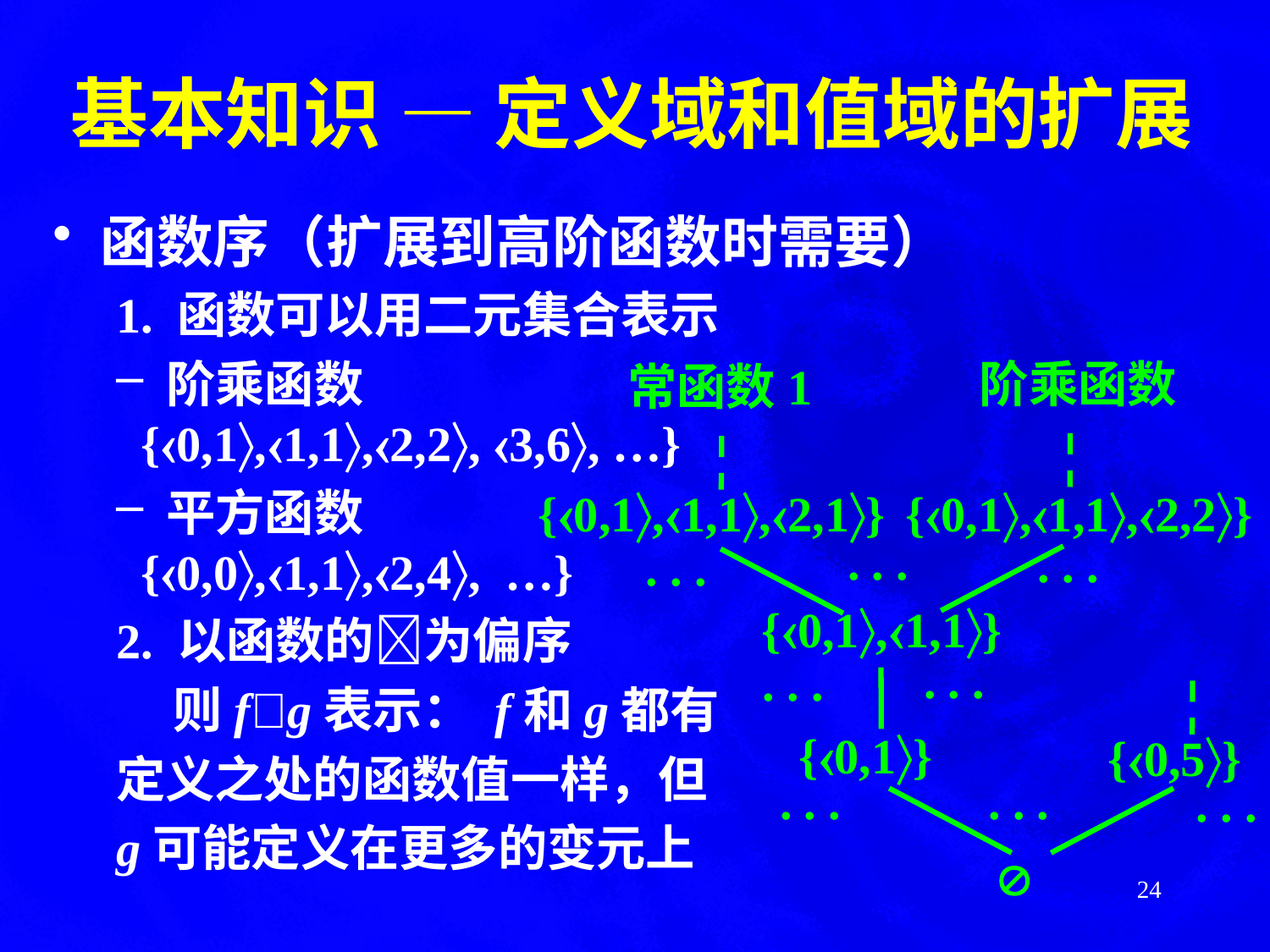

基本知识 — 定义域和值域的扩展
函数序（扩展到高阶函数时需要）
1. 函数可以用二元集合表示
 阶乘函数
  {〈0,1〉,〈1,1〉,〈2,2〉, 〈3,6〉, …}
 平方函数
  {〈0,0〉,〈1,1〉,〈2,4〉,  …}
2. 以函数的⊆为偏序
    则f⊆g表示： f和g都有
定义之处的函数值一样，但
g可能定义在更多的变元上

阶乘函数
常函数1

{〈0,1〉,〈1,1〉,〈2,1〉}
{〈0,1〉,〈1,1〉,〈2,2〉}
. . .
. . .
. . .

{〈0,1〉,〈1,1〉}
. . .
. . .

{〈0,1〉}
{〈0,5〉}
. . .
. . .
. . .

∅
24